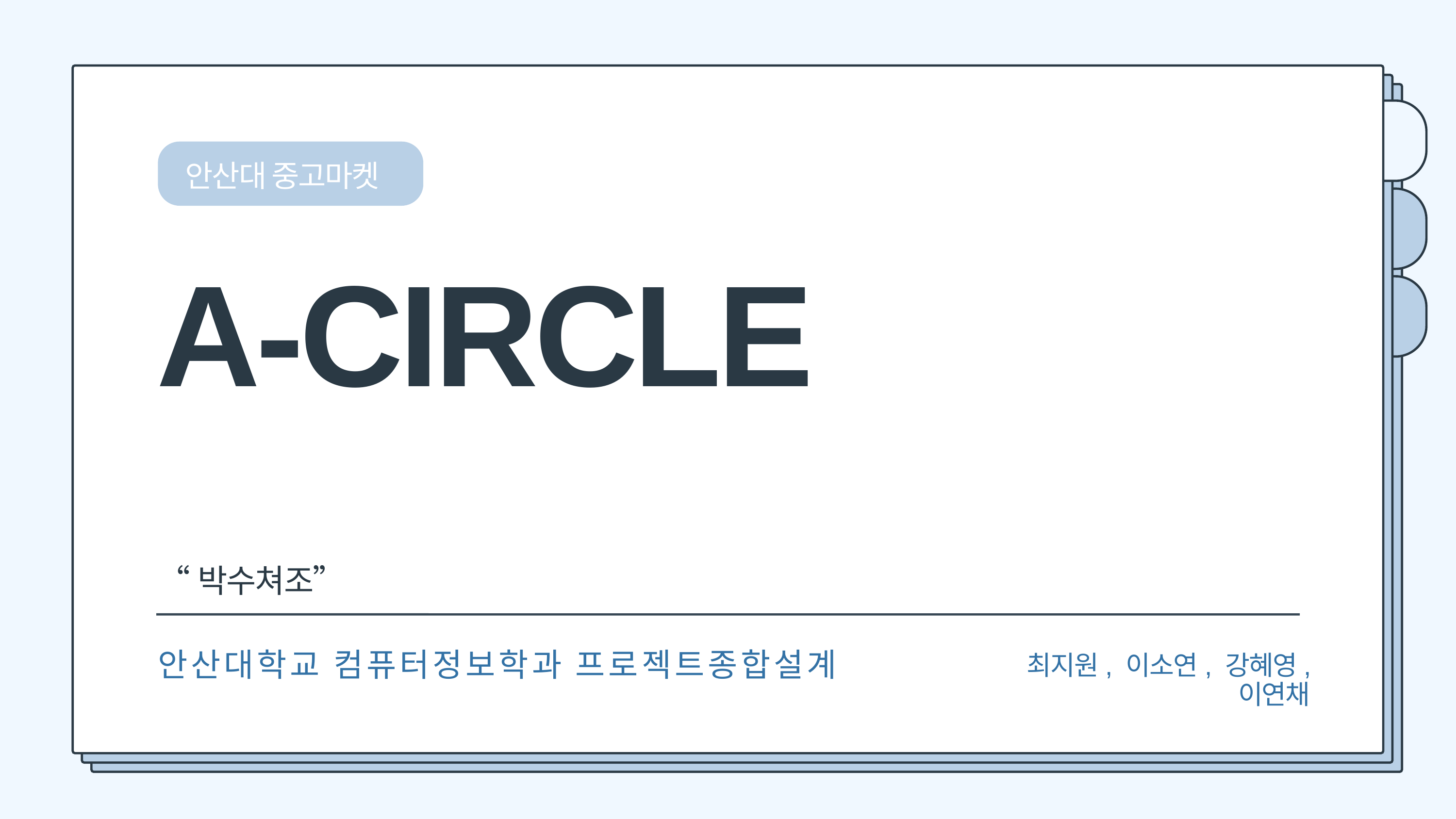

안산대 중고마켓

A-CIRCLE

“박수쳐조”

안산대학교 컴퓨터정보학과 프로젝트종합설계
최지원, 이소연, 강혜영, 이연채